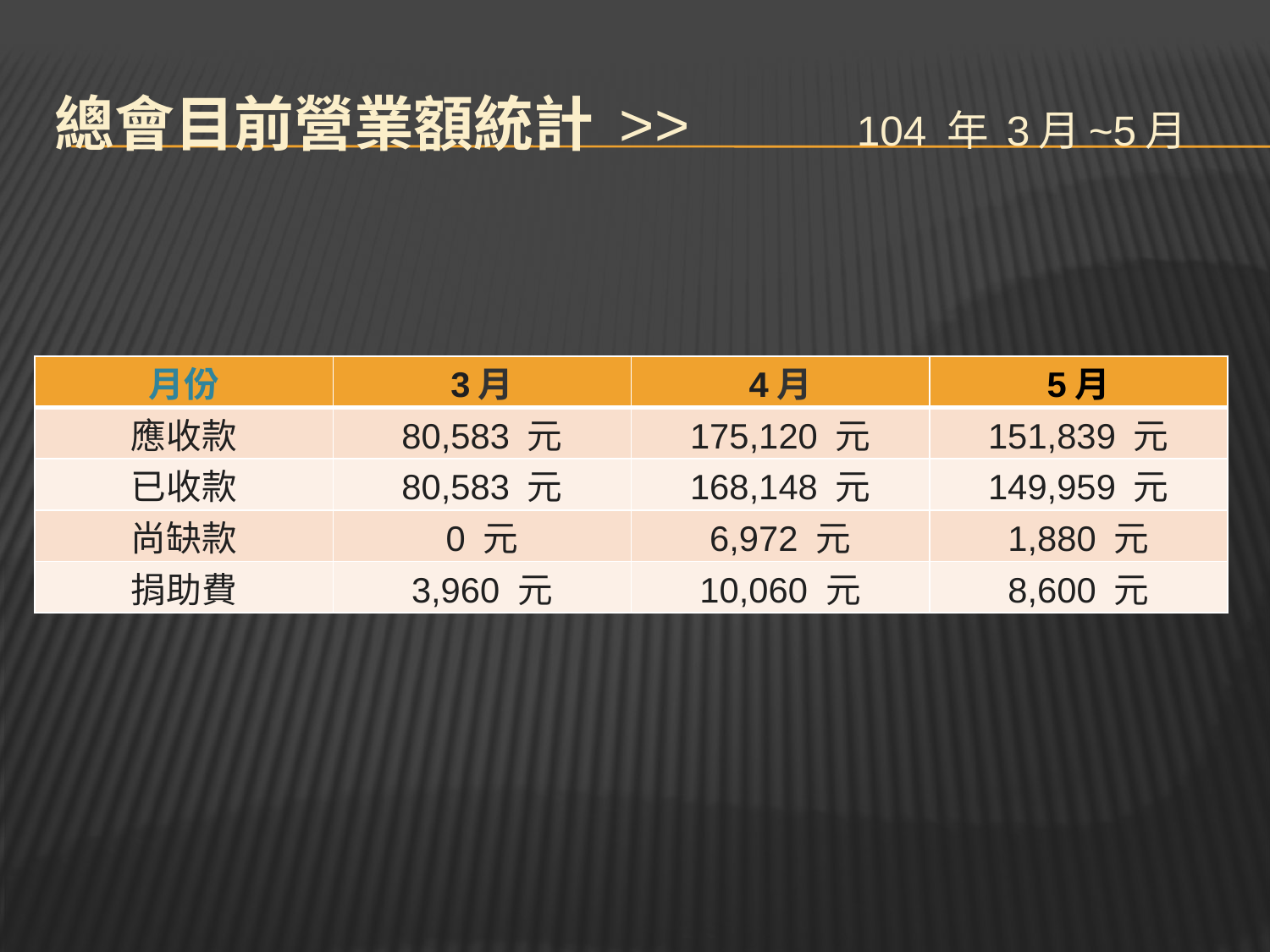

# 總會目前營業額統計 >>          104 年 3月~5月
| 月份 | 3月 | 4月 | 5月 |
| --- | --- | --- | --- |
| 應收款 | 80,583 元 | 175,120 元 | 151,839 元 |
| 已收款 | 80,583 元 | 168,148 元 | 149,959 元 |
| 尚缺款 | 0 元 | 6,972 元 | 1,880 元 |
| 捐助費 | 3,960 元 | 10,060 元 | 8,600 元 |